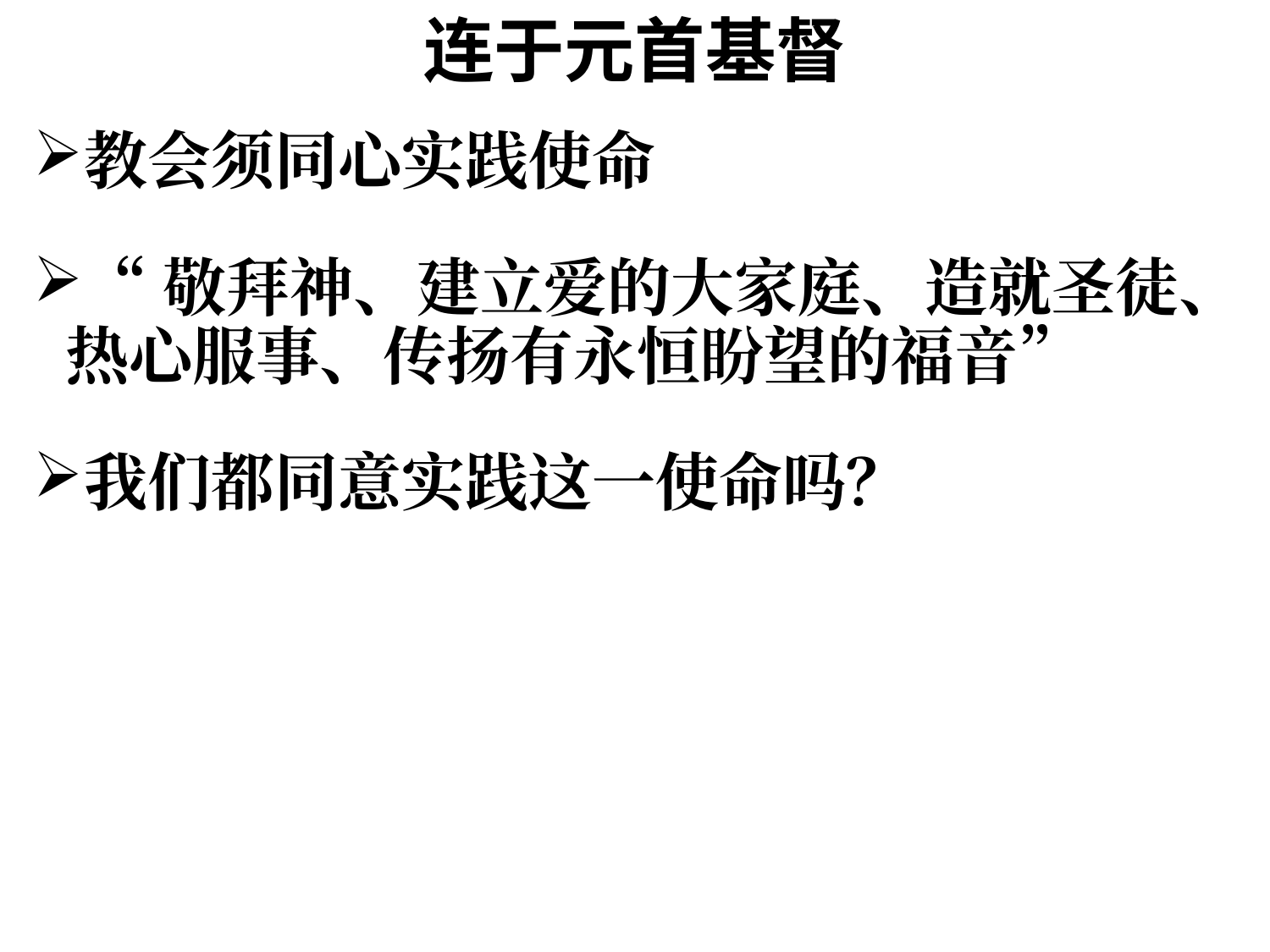

# 连于元首基督
教会须同心实践使命

“敬拜神、建立爱的大家庭、造就圣徒、热心服事、传扬有永恒盼望的福音”

我们都同意实践这一使命吗？